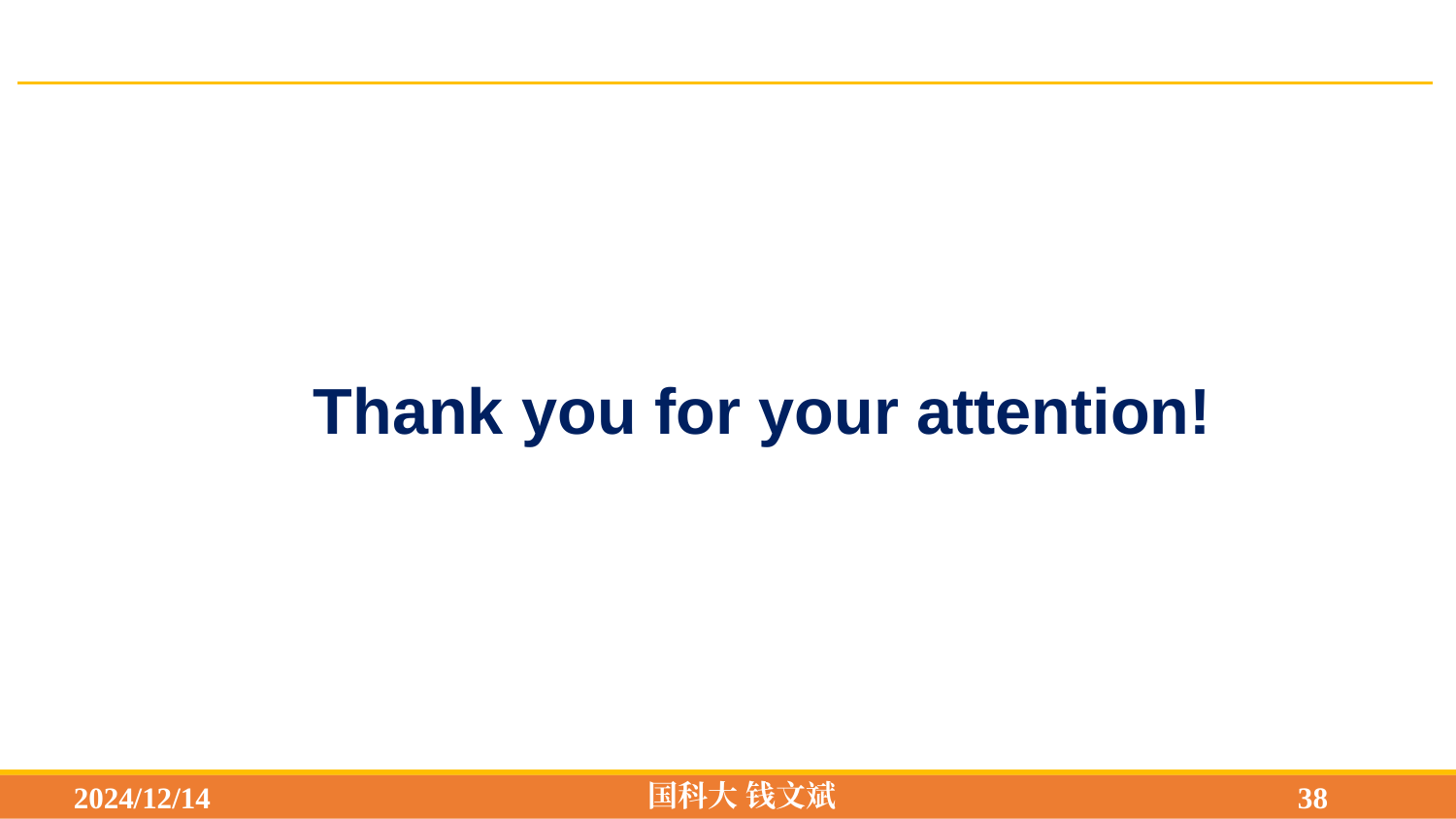

Thank you for your attention!
国科大 钱文斌
2024/12/14
38